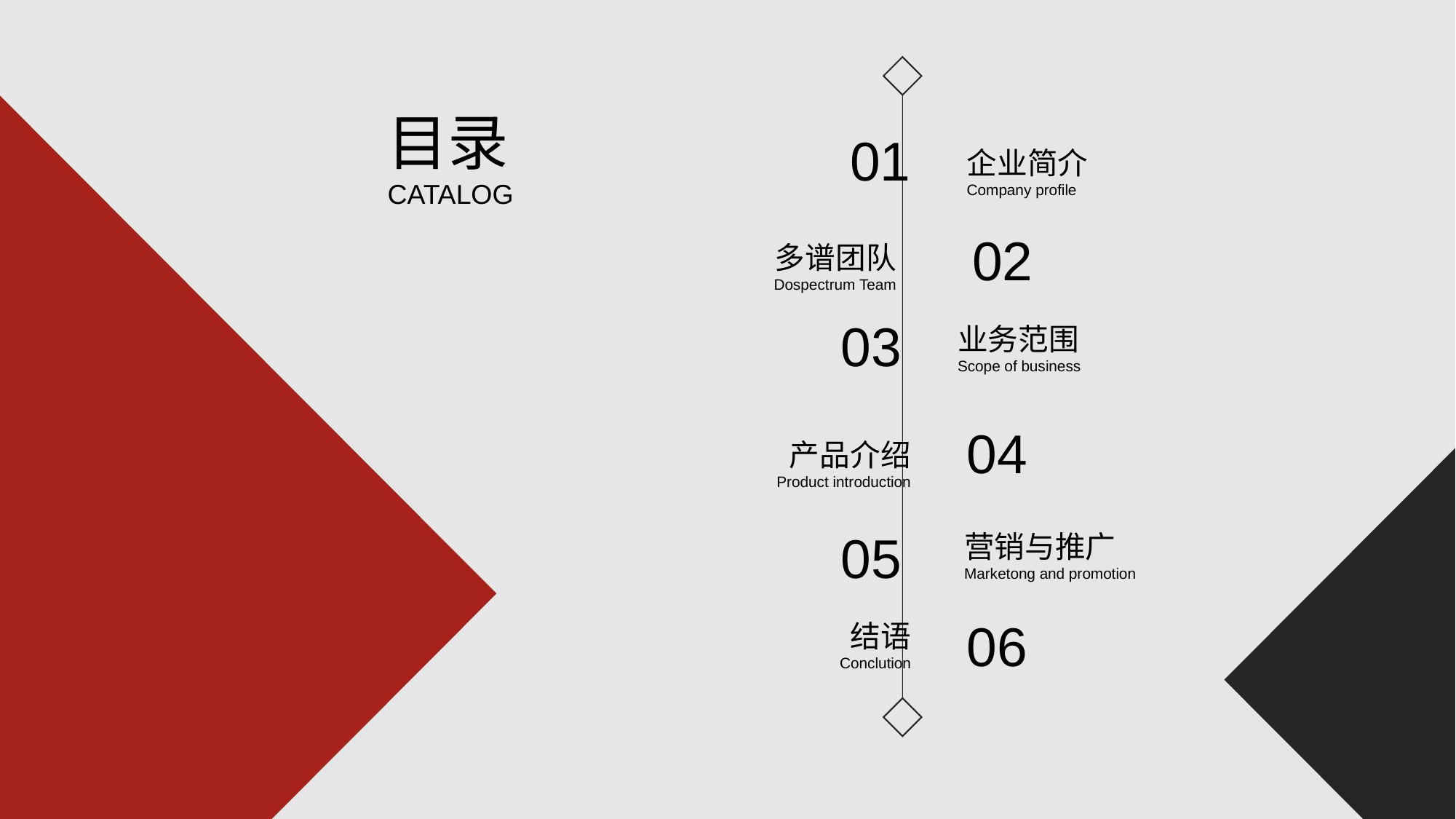

目录
CATALOG
01
企业简介
Company profile
02
多谱团队
Dospectrum Team
03
业务范围
Scope of business

04
产品介绍
Product introduction
05
营销与推广
Marketong and promotion

06
结语
Conclution